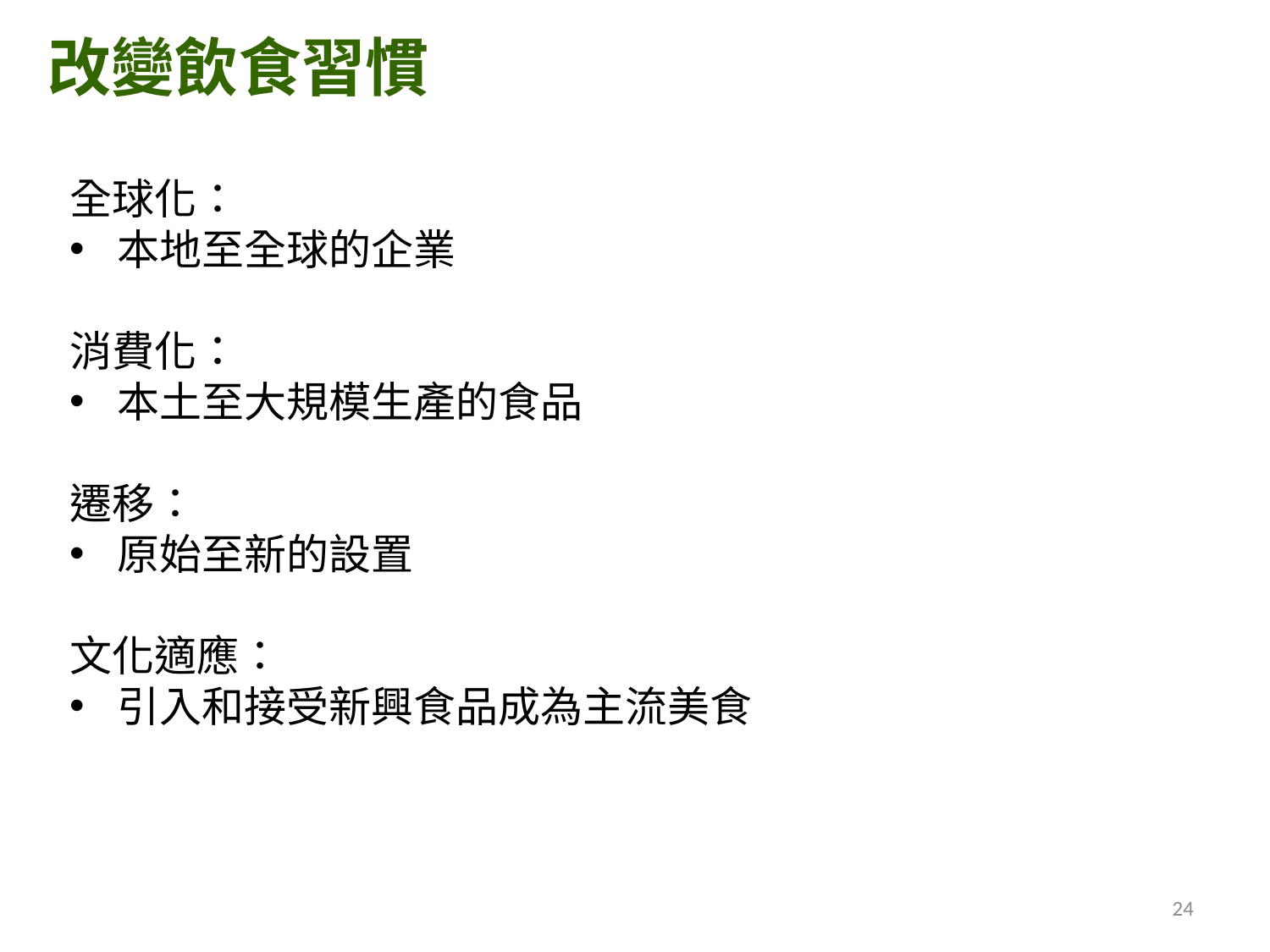

改變飲食習慣

全球化：
本地至全球的企業
消費化：
本土至大規模生產的食品

遷移：
原始至新的設置

文化適應：
引入和接受新興食品成為主流美食

24